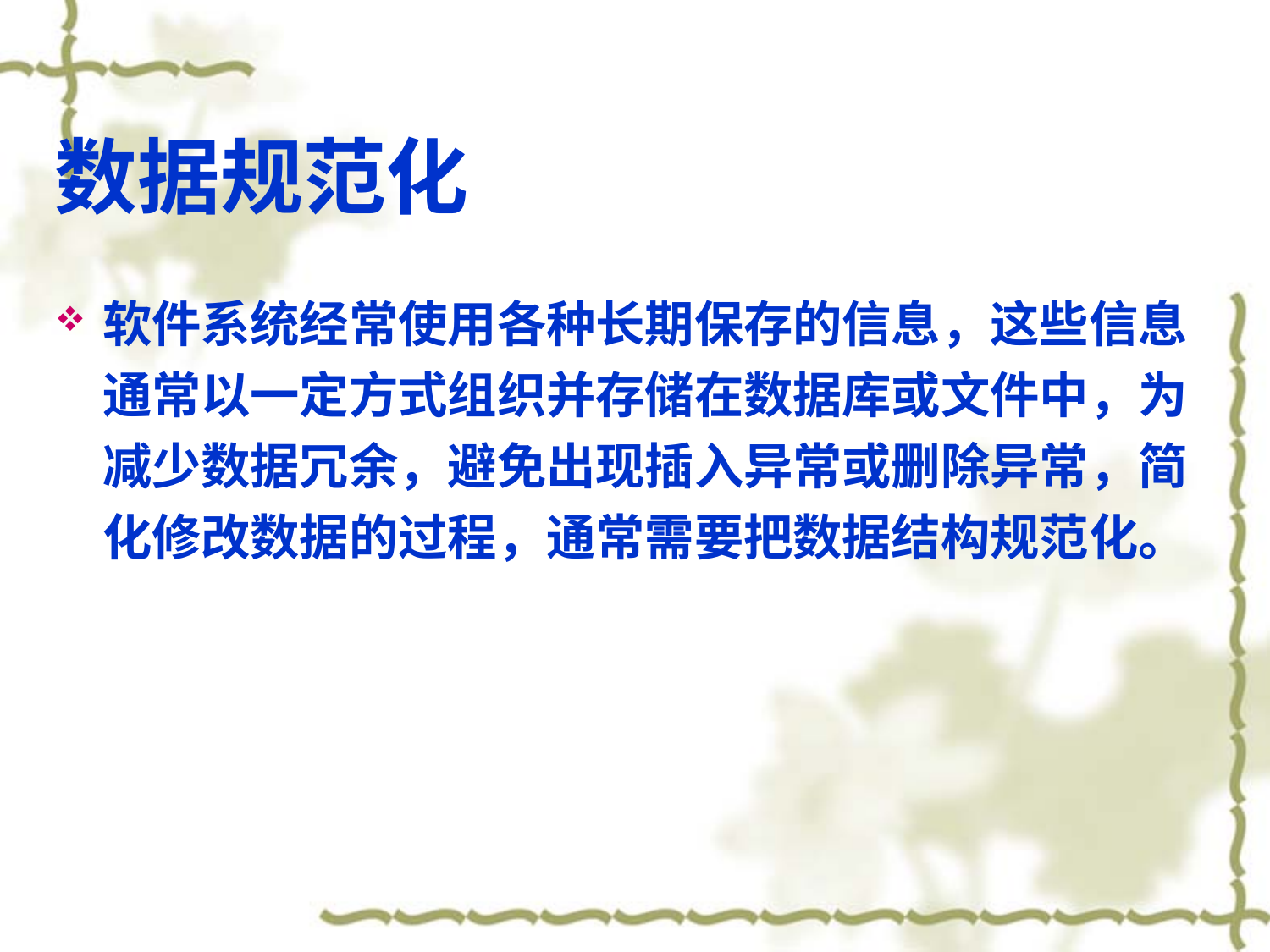

# 数据规范化
软件系统经常使用各种长期保存的信息，这些信息通常以一定方式组织并存储在数据库或文件中，为减少数据冗余，避免出现插入异常或删除异常，简化修改数据的过程，通常需要把数据结构规范化。